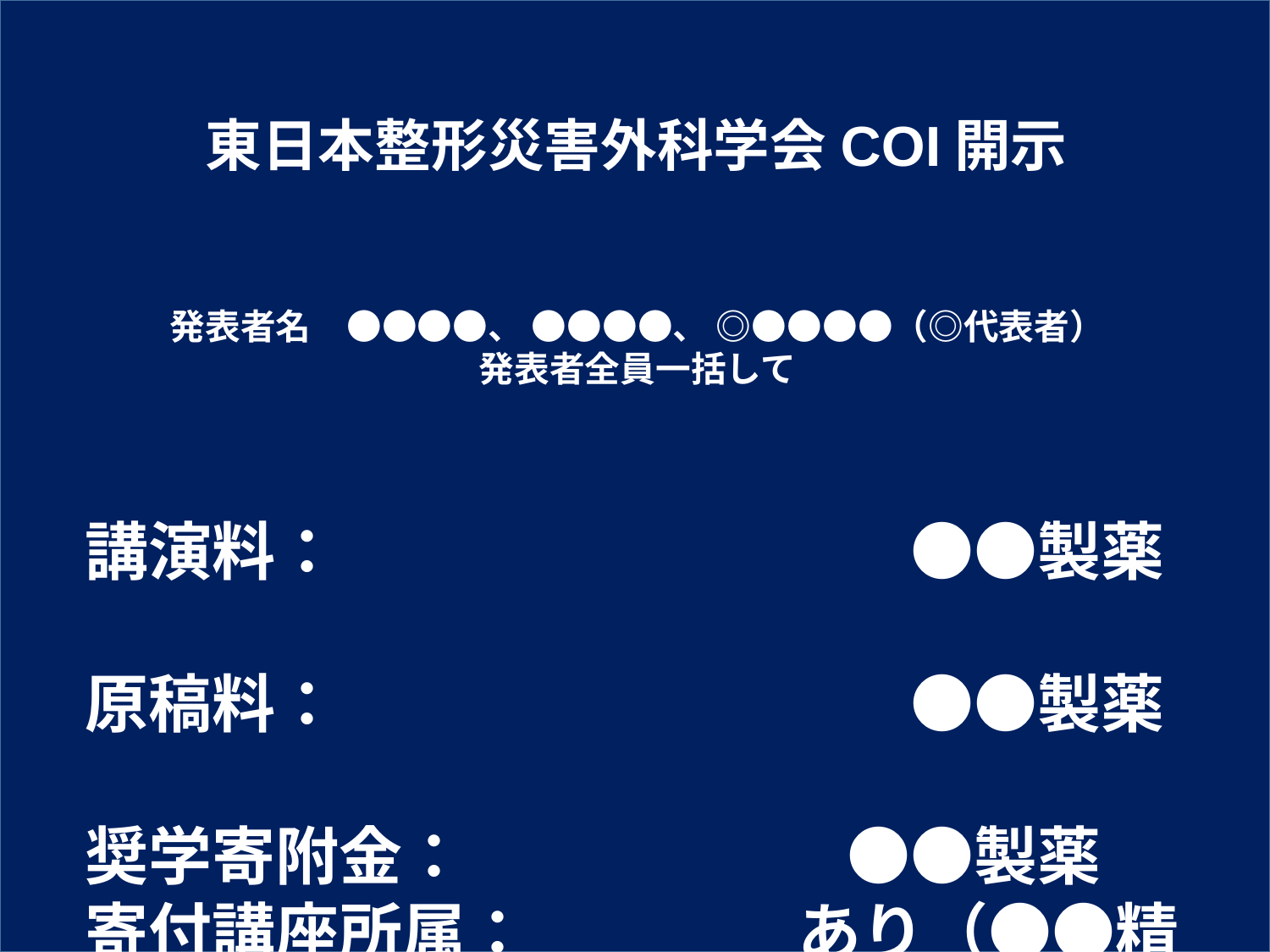

東日本整形災害外科学会COI開示
発表者名　●●●●、 ●●●●、 ◎●●●●（◎代表者）
発表者全員一括して
講演料：　　　　　　　　　●●製薬
原稿料：　　　　　　　　　●●製薬
奨学寄附金：　　　　　　●●製薬
寄付講座所属：　　　　 あり（●●精機）